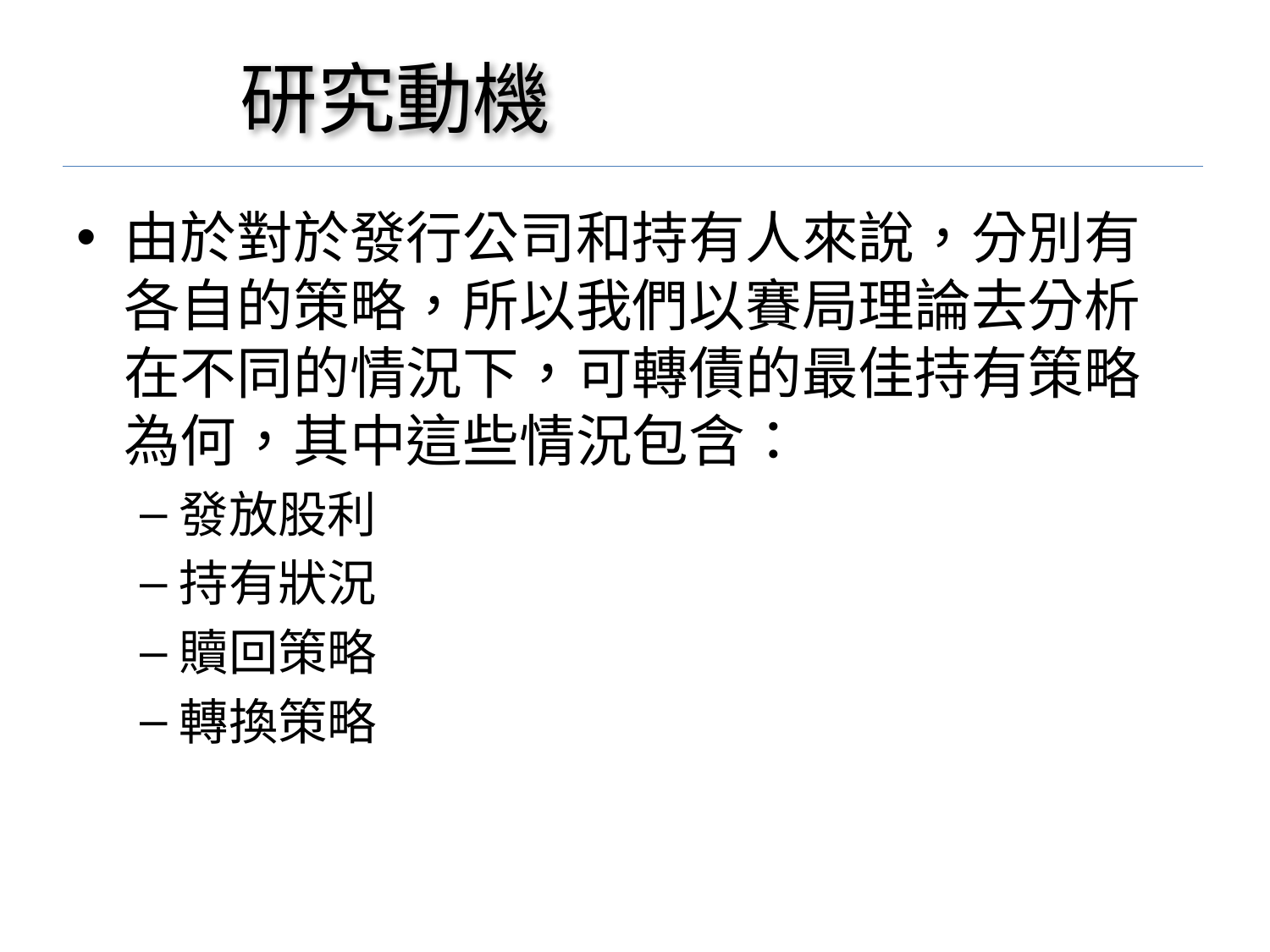

研究動機
由於對於發行公司和持有人來說，分別有各自的策略，所以我們以賽局理論去分析在不同的情況下，可轉債的最佳持有策略為何，其中這些情況包含：
發放股利
持有狀況
贖回策略
轉換策略